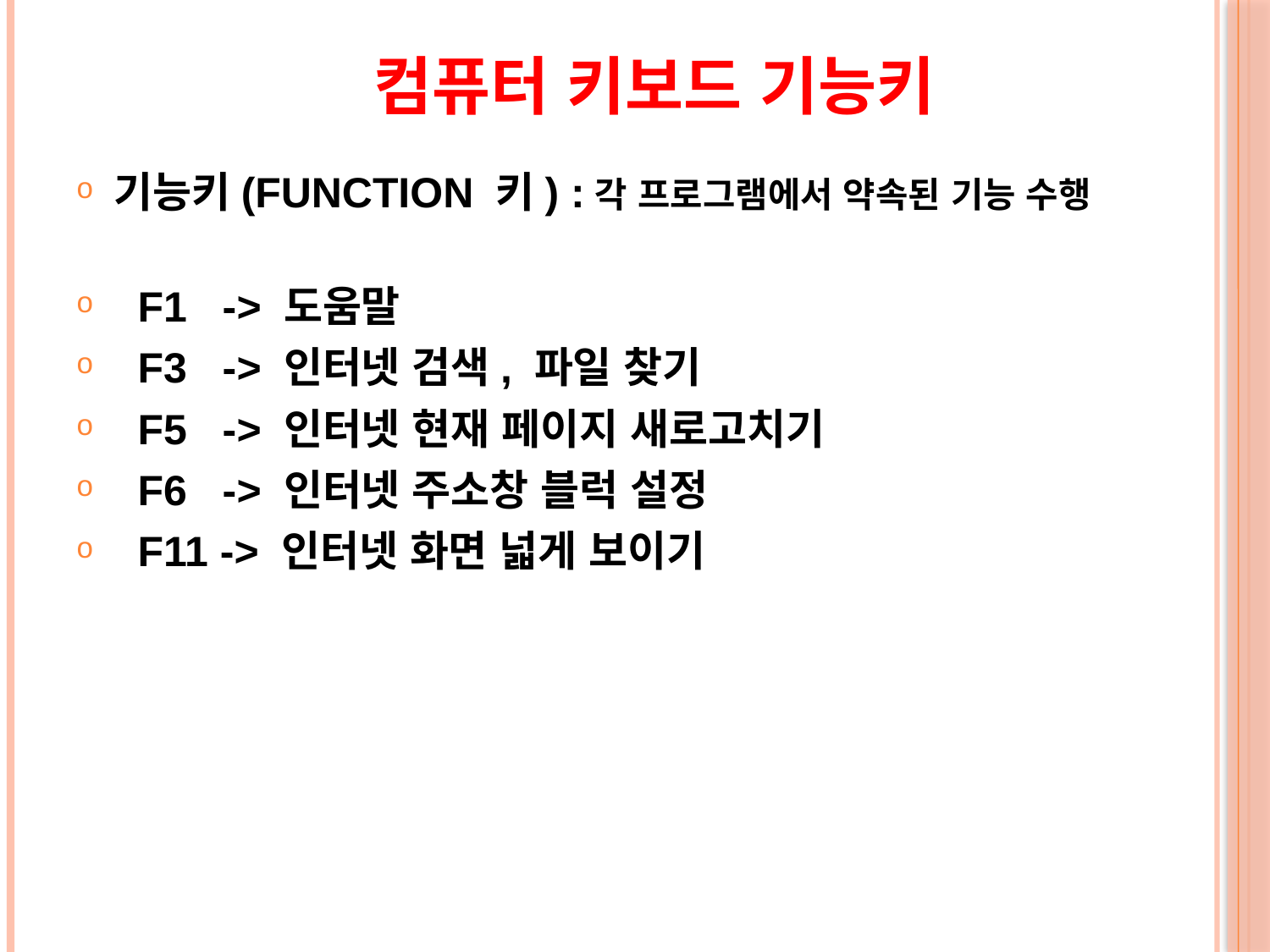

컴퓨터 키보드 기능키
기능키(FUNCTION 키) :각 프로그램에서 약속된 기능 수행

  F1   -> 도움말
  F3   -> 인터넷 검색, 파일 찾기
  F5   -> 인터넷 현재 페이지 새로고치기
  F6   -> 인터넷 주소창 블럭 설정
  F11 -> 인터넷 화면 넓게 보이기
9